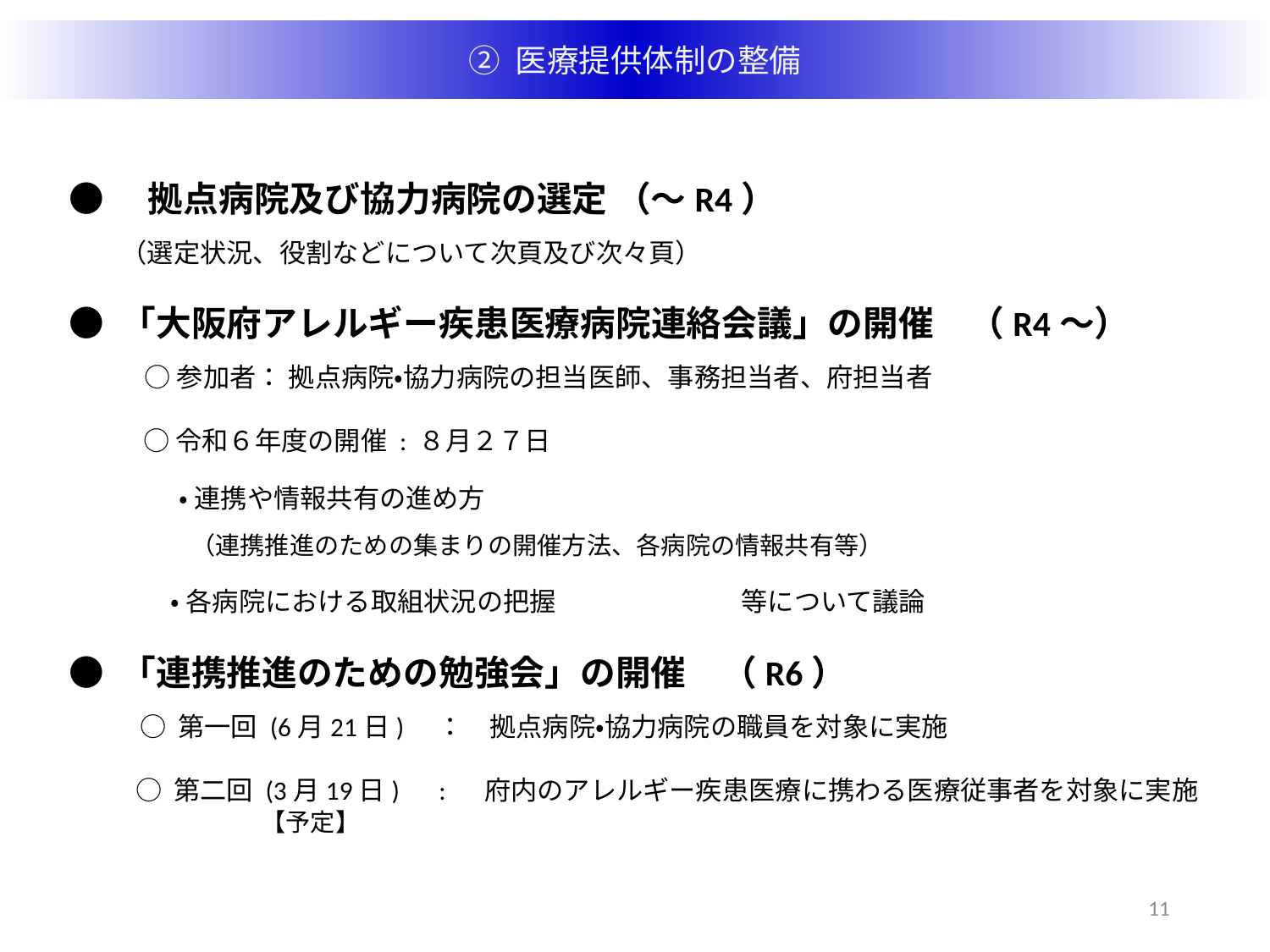

② 医療提供体制の整備

●　拠点病院及び協力病院の選定 （～R4）

 　（選定状況、役割などについて次頁及び次々頁）

● 「大阪府アレルギー疾患医療病院連絡会議」の開催　（R4～）

　  　○ 参加者： 拠点病院・協力病院の担当医師、事務担当者、府担当者

　     ○ 令和６年度の開催 : ８月２７日

    　　・ 連携や情報共有の進め方

　　  　（連携推進のための集まりの開催方法、各病院の情報共有等）

　    　・ 各病院における取組状況の把握　　　　　　　等について議論

● 「連携推進のための勉強会」の開催　（R6）

 　　 ○  第一回 (6月21日)　：　拠点病院・協力病院の職員を対象に実施

　    ○  第二回 (3月19日)　:　 府内のアレルギー疾患医療に携わる医療従事者を対象に実施
　　                          【予定】

11